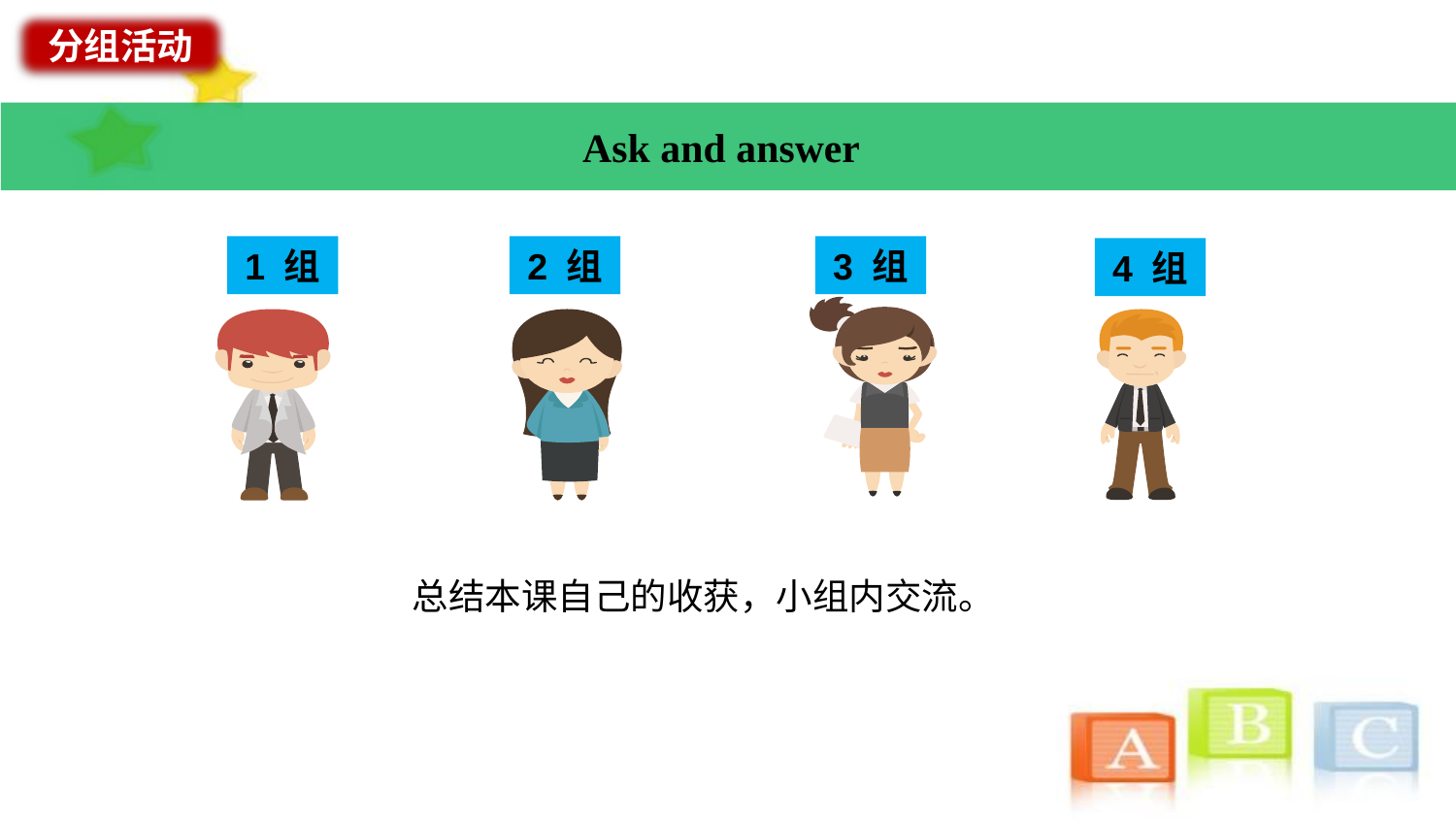

分组活动

Ask and answer
1 组
2 组
3 组
4 组

总结本课自己的收获，小组内交流。